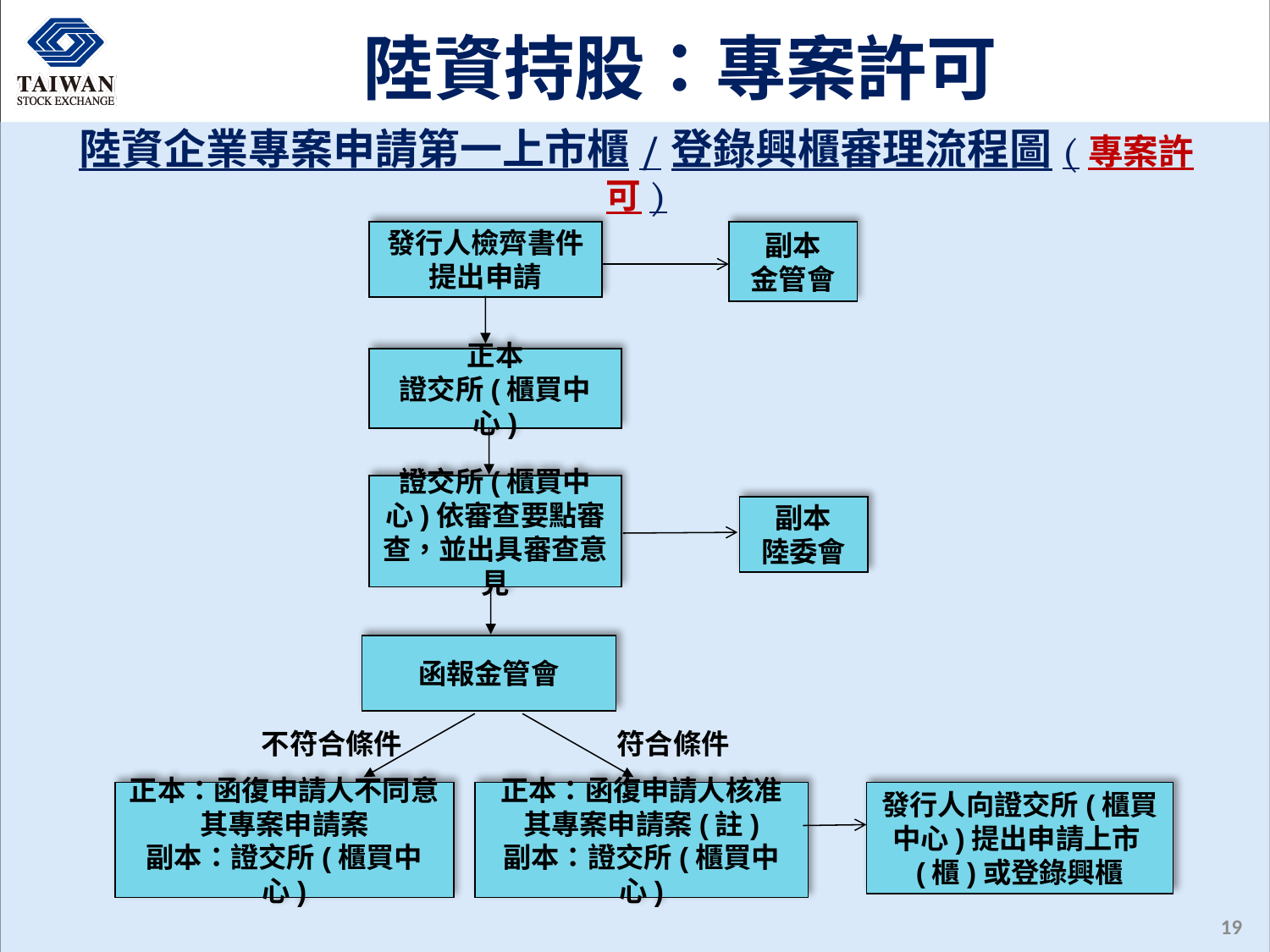

# 陸資持股：專案許可
陸資企業專案申請第一上市櫃/登錄興櫃審理流程圖(專案許可)
發行人檢齊書件提出申請
副本
金管會

正本
證交所(櫃買中心)

證交所(櫃買中心)依審查要點審查，並出具審查意見
副本
陸委會

函報金管會

不符合條件
符合條件
正本：函復申請人不同意其專案申請案
副本：證交所(櫃買中心)
正本：函復申請人核准其專案申請案(註)
副本：證交所(櫃買中心)
發行人向證交所(櫃買中心)提出申請上市(櫃)或登錄興櫃
19